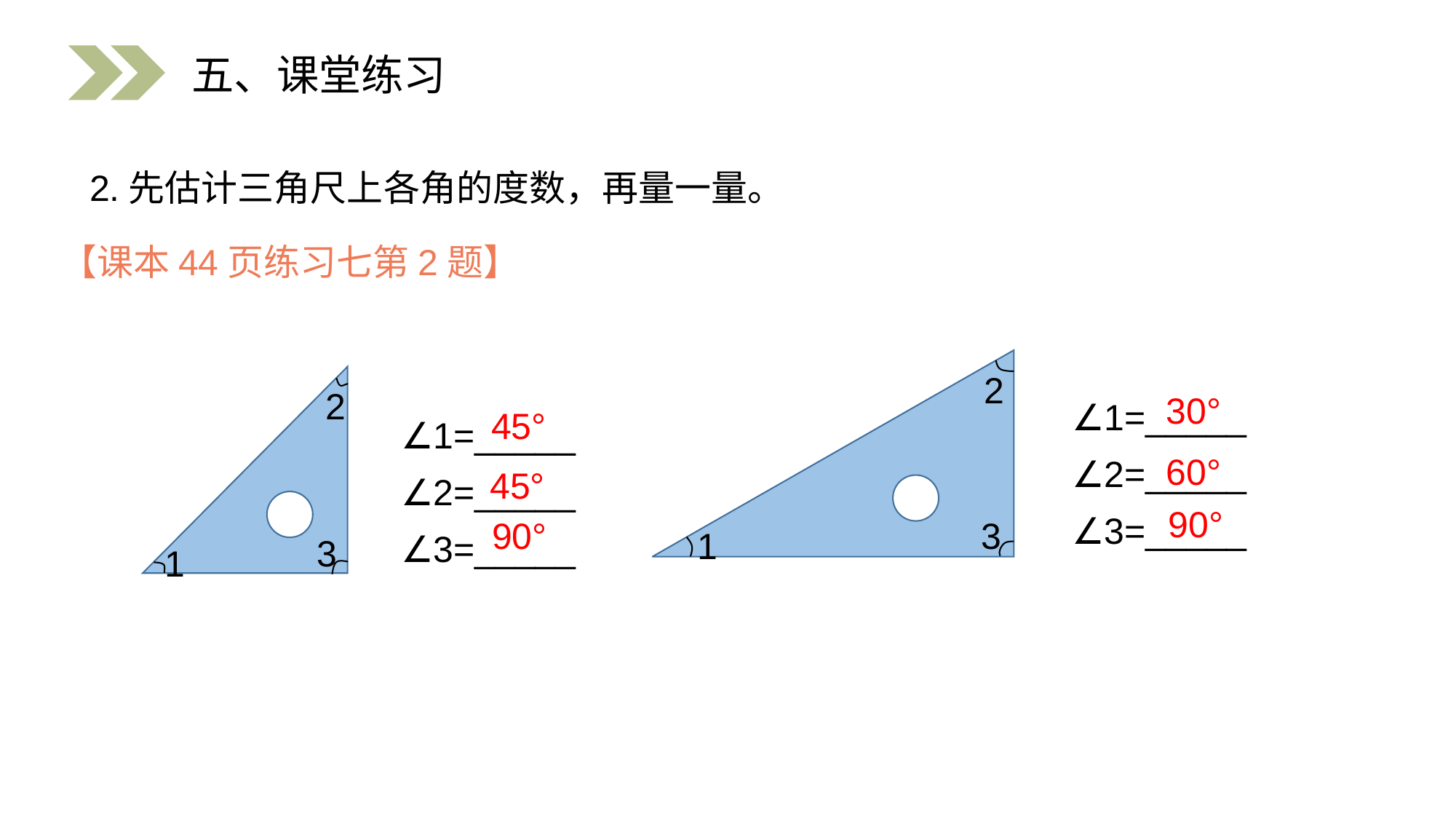

五、课堂练习
2.先估计三角尺上各角的度数，再量一量。
【课本44页练习七第2题】

2
3
1

2
3
1

∠1=_____
∠2=_____
∠3=_____
30°
∠1=_____
∠2=_____
∠3=_____
45°
60°
45°
90°
90°